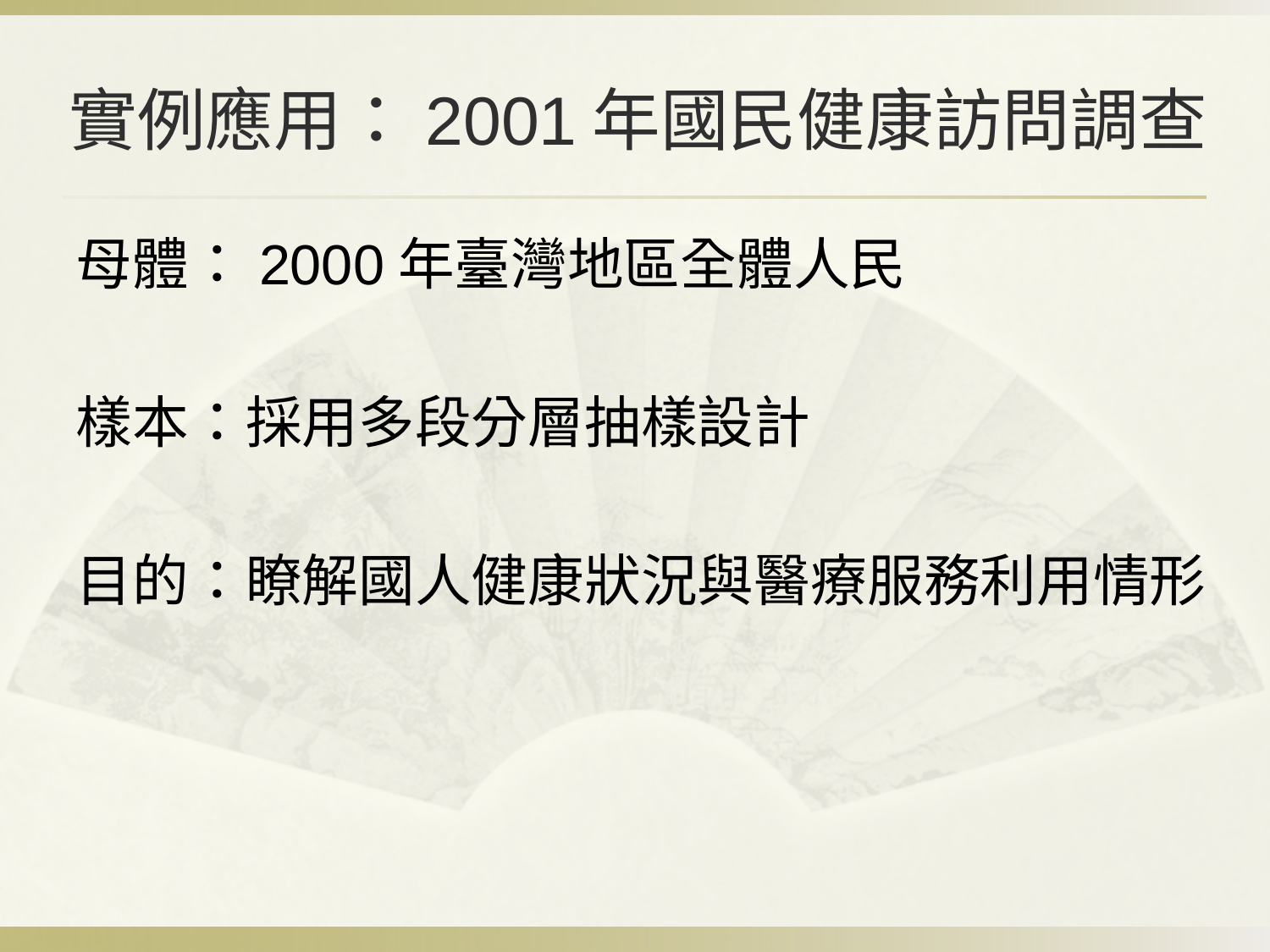

# 實例應用：2001年國民健康訪問調查
母體：2000年臺灣地區全體人民

樣本：採用多段分層抽樣設計

目的：瞭解國人健康狀況與醫療服務利用情形